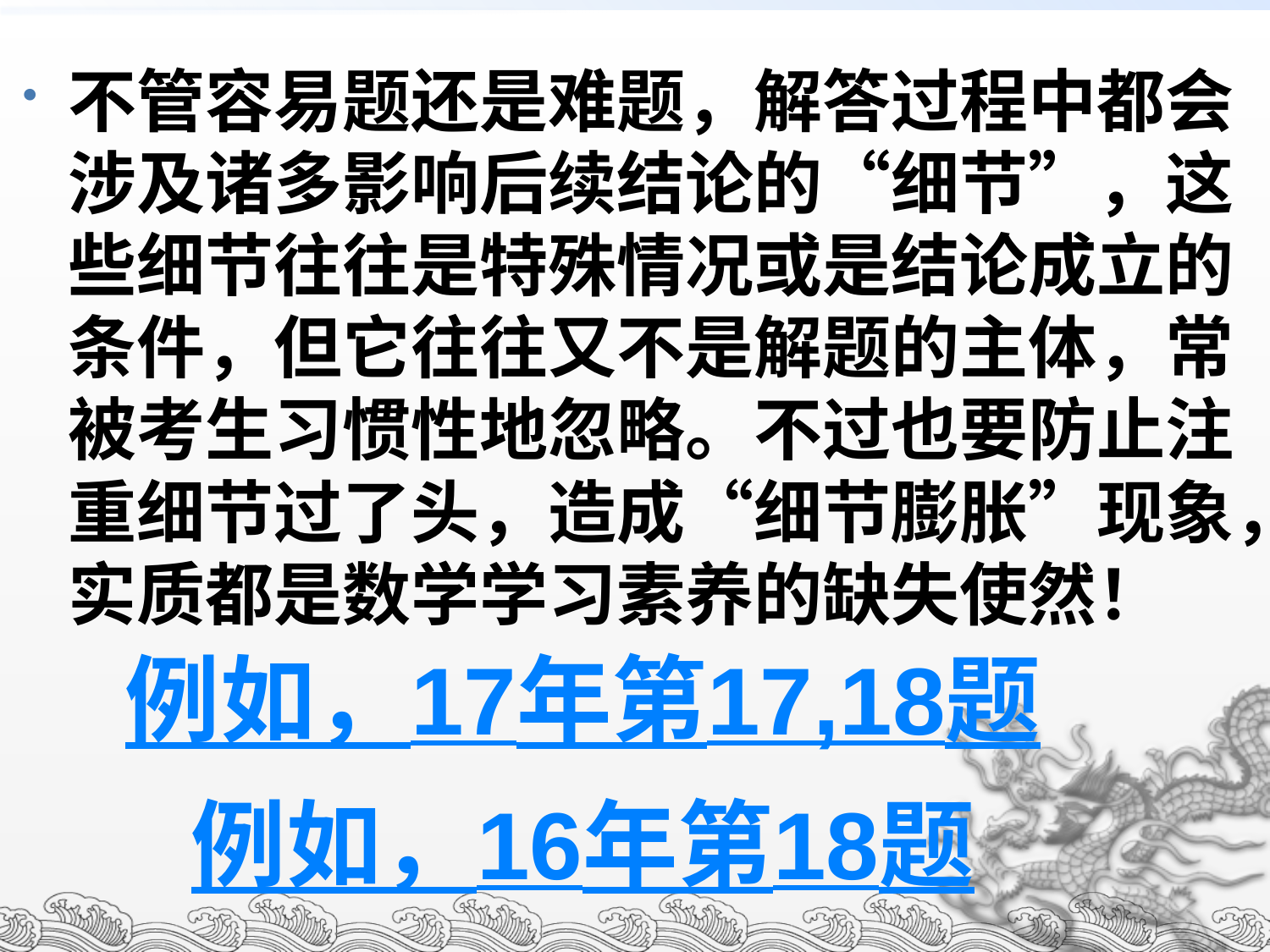

不管容易题还是难题，解答过程中都会涉及诸多影响后续结论的“细节”，这些细节往往是特殊情况或是结论成立的条件，但它往往又不是解题的主体，常被考生习惯性地忽略。不过也要防止注重细节过了头，造成“细节膨胀”现象，实质都是数学学习素养的缺失使然！

例如，17年第17,18题

例如，16年第18题